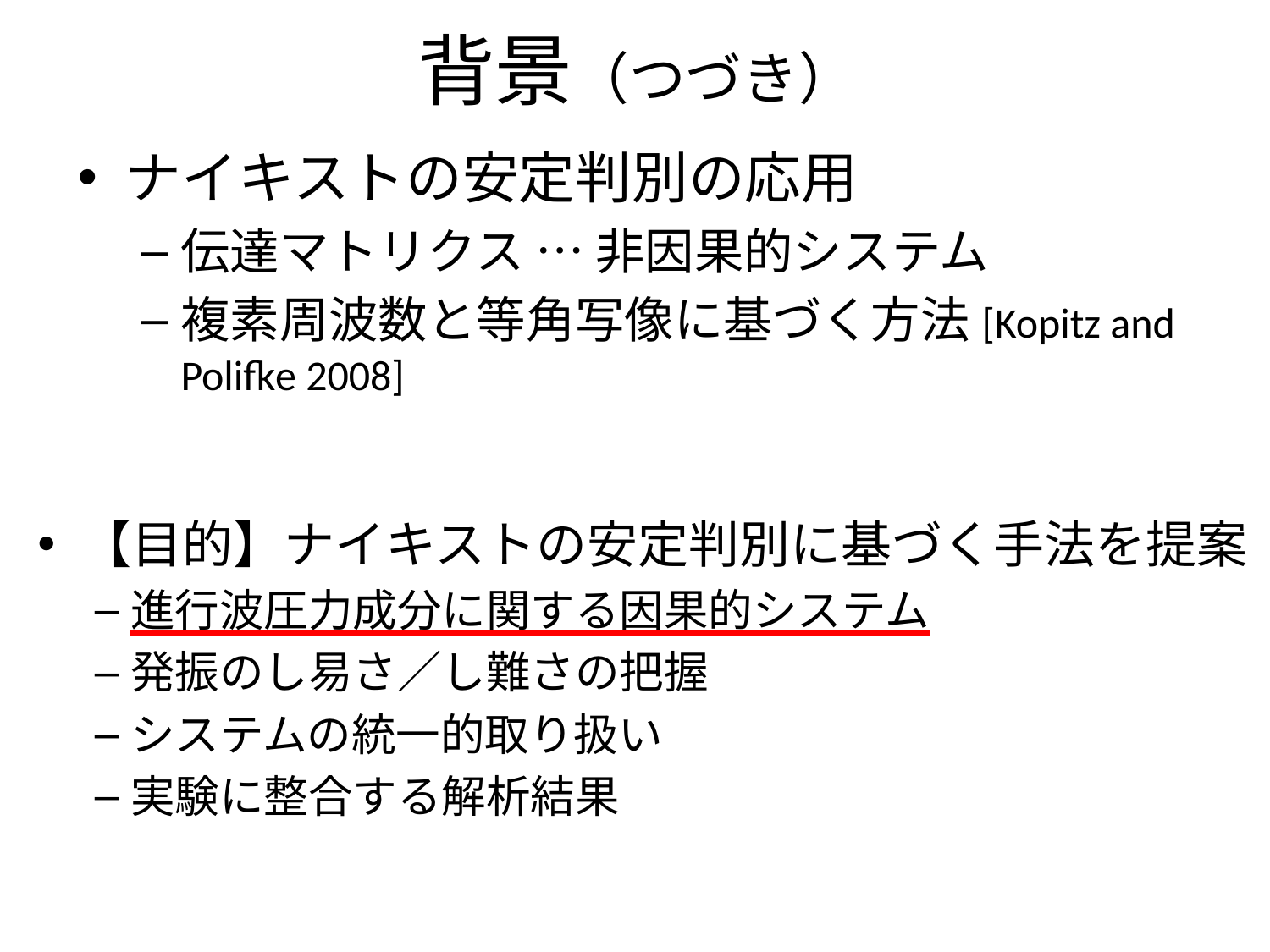

# 背景（つづき）
ナイキストの安定判別の応用
伝達マトリクス … 非因果的システム
複素周波数と等角写像に基づく方法[Kopitz and Polifke 2008]
【目的】ナイキストの安定判別に基づく手法を提案
進行波圧力成分に関する因果的システム
発振のし易さ／し難さの把握
システムの統一的取り扱い
実験に整合する解析結果